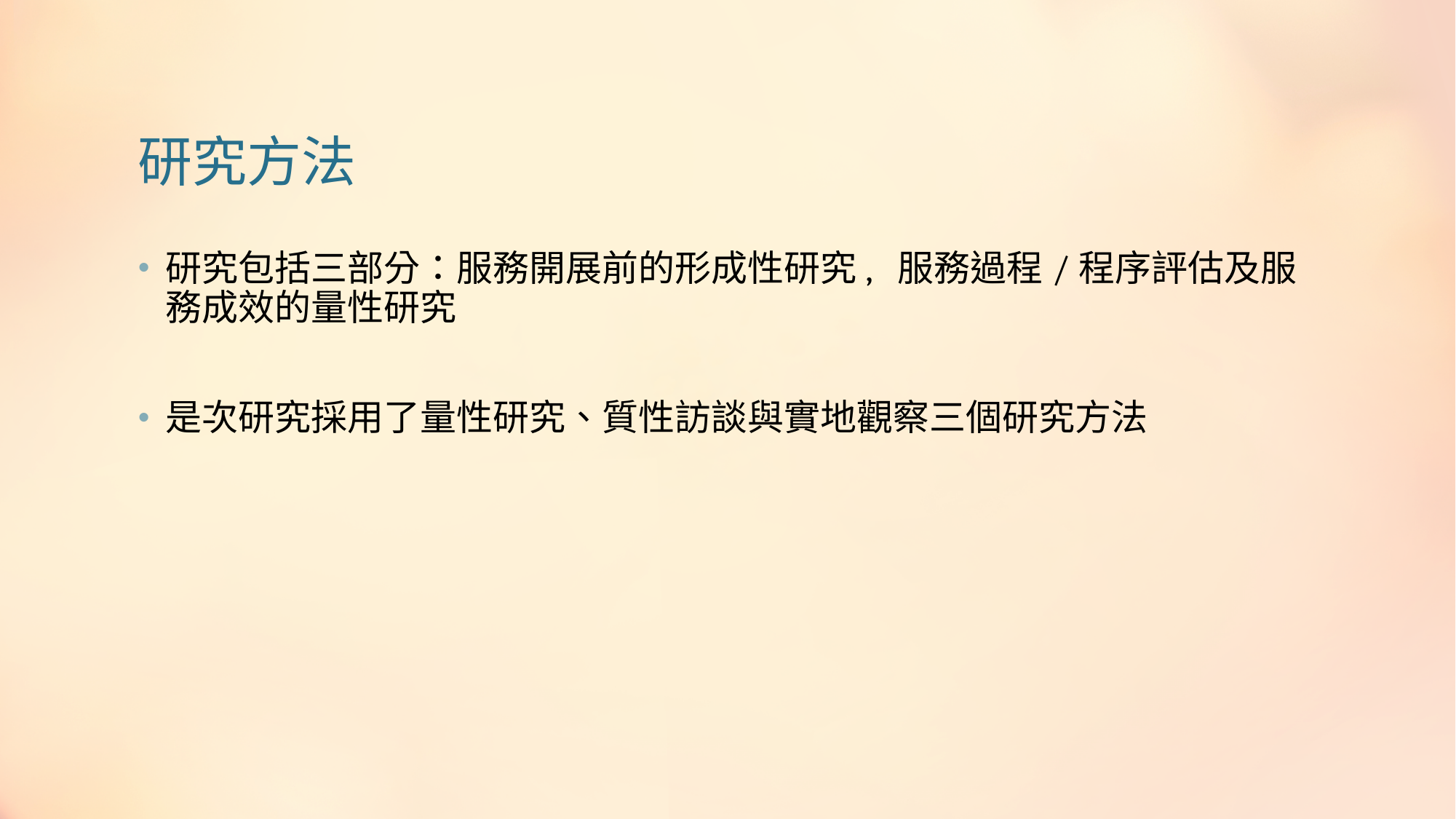

# 研究方法
研究包括三部分：服務開展前的形成性研究,  服務過程/程序評估及服務成效的量性研究
是次研究採用了量性研究、質性訪談與實地觀察三個研究方法